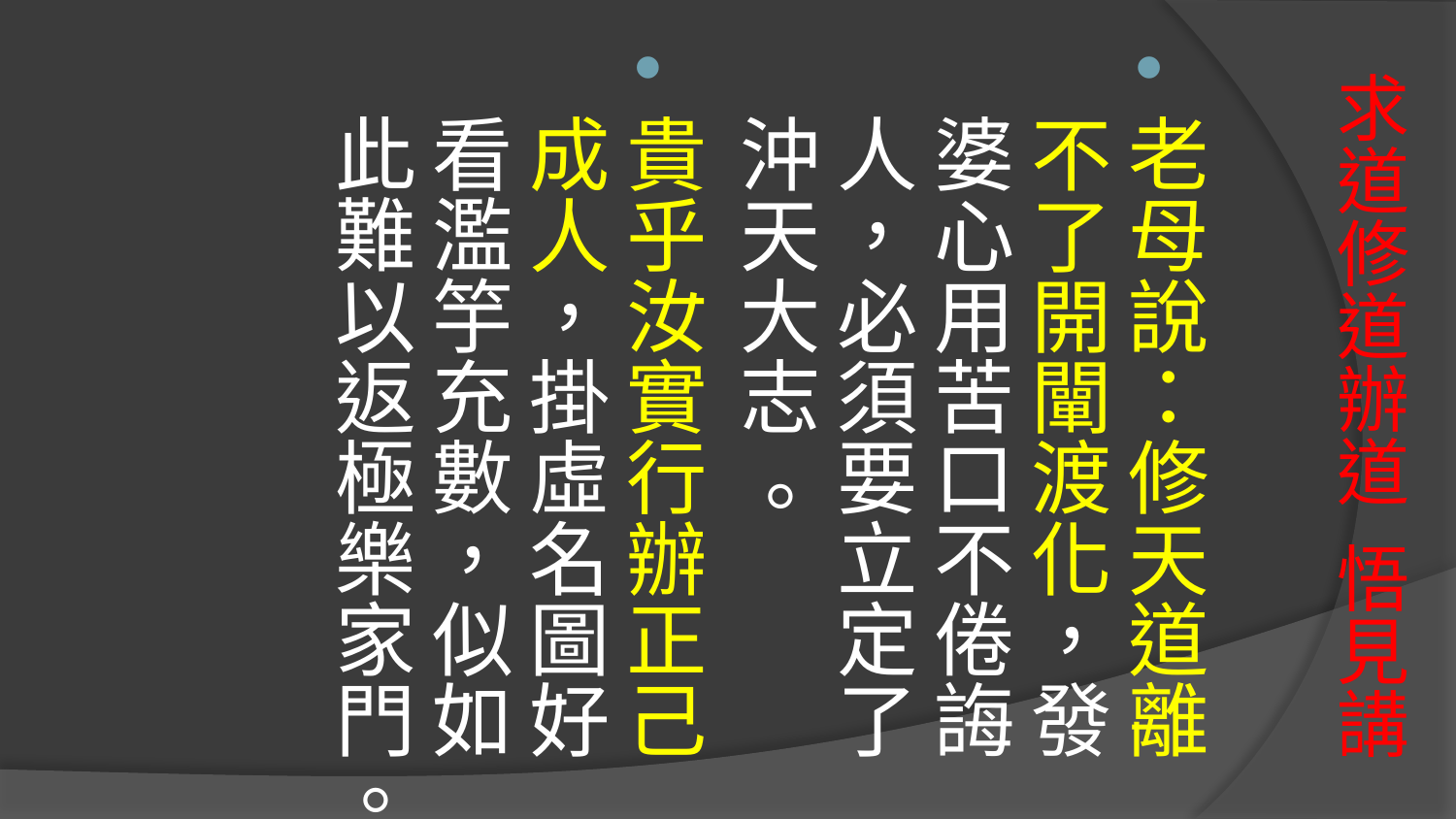

老母說：修天道離不了開闡渡化，發婆心用苦口不倦誨人，必須要立定了沖天大志 。
貴乎汝實行辦正己成人，掛虛名圖好看濫竽充數，似如此難以返極樂家門。

# 求道修道辦道  悟見講